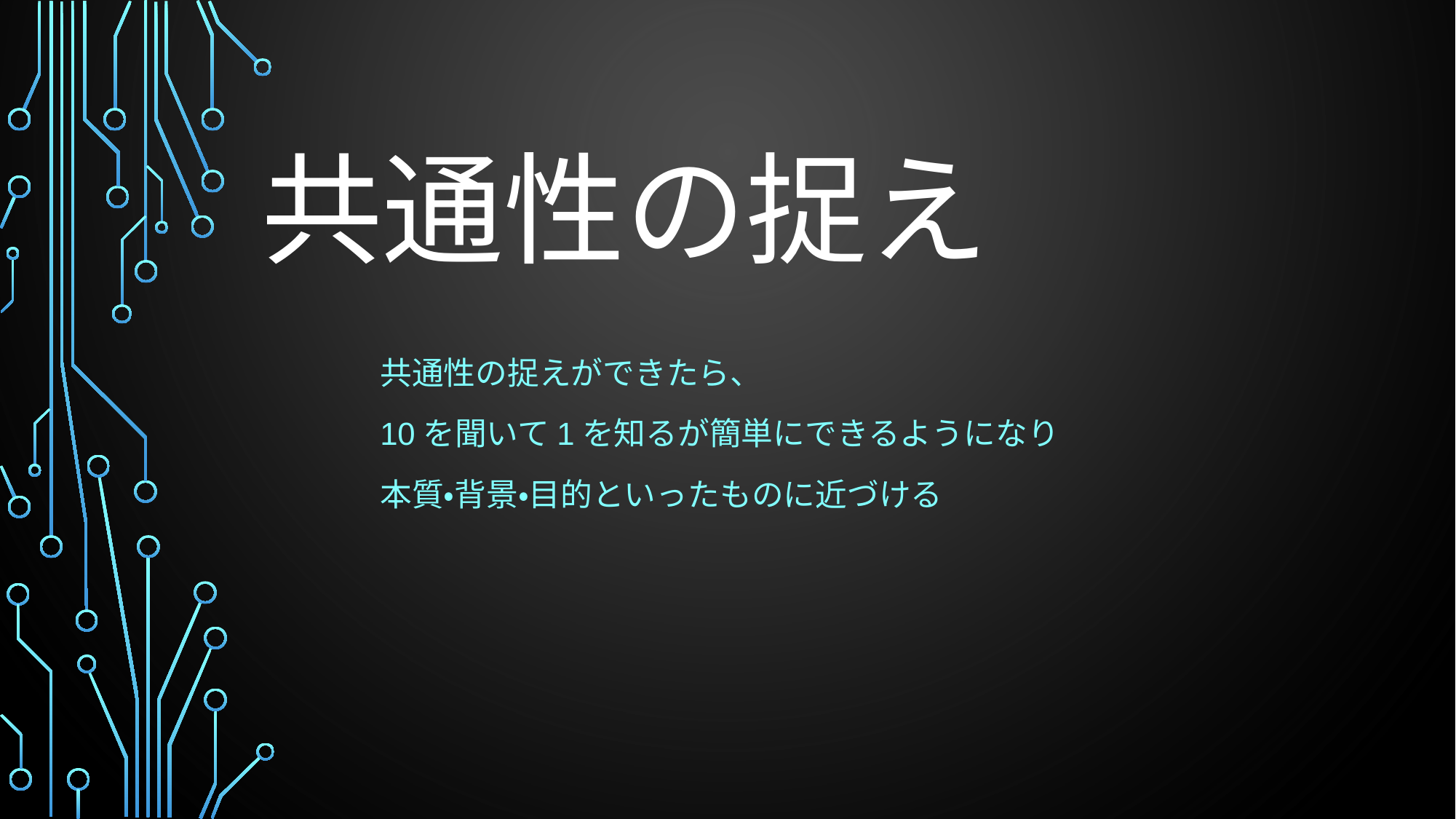

# 共通性の捉え
共通性の捉えができたら、
10を聞いて1を知るが簡単にできるようになり
本質・背景・目的といったものに近づける